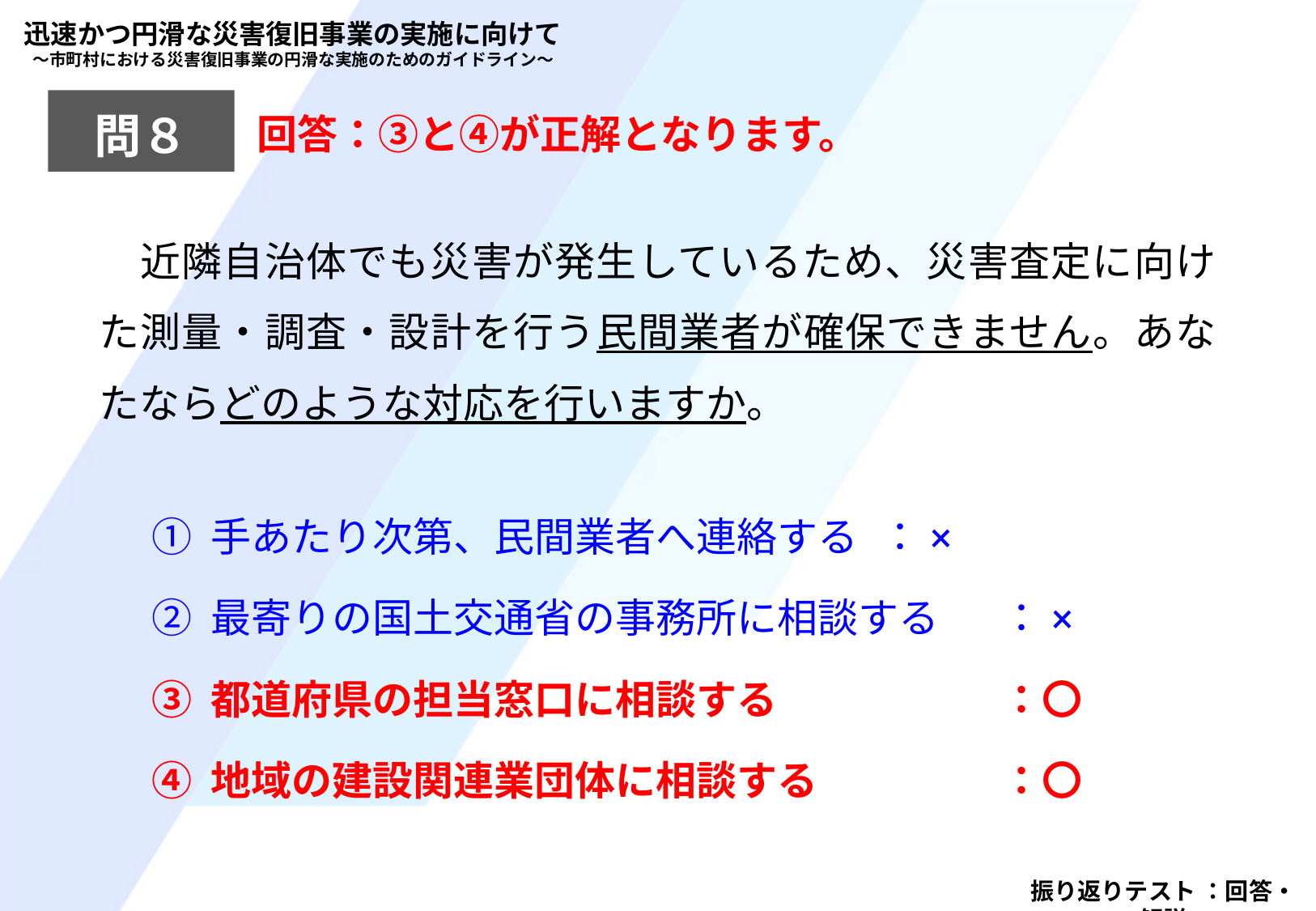

迅速かつ円滑な災害復旧事業の実施に向けて
～市町村における災害復旧事業の円滑な実施のためのガイドライン～
回答：③と④が正解となります。
問８
　近隣自治体でも災害が発生しているため、災害査定に向けた測量・調査・設計を行う民間業者が確保できません。あなたならどのような対応を行いますか。
① 手あたり次第、民間業者へ連絡する	：×
② 最寄りの国土交通省の事務所に相談する	：×
③ 都道府県の担当窓口に相談する		：〇
④ 地域の建設関連業団体に相談する		：〇
振り返りテスト ：回答・解説